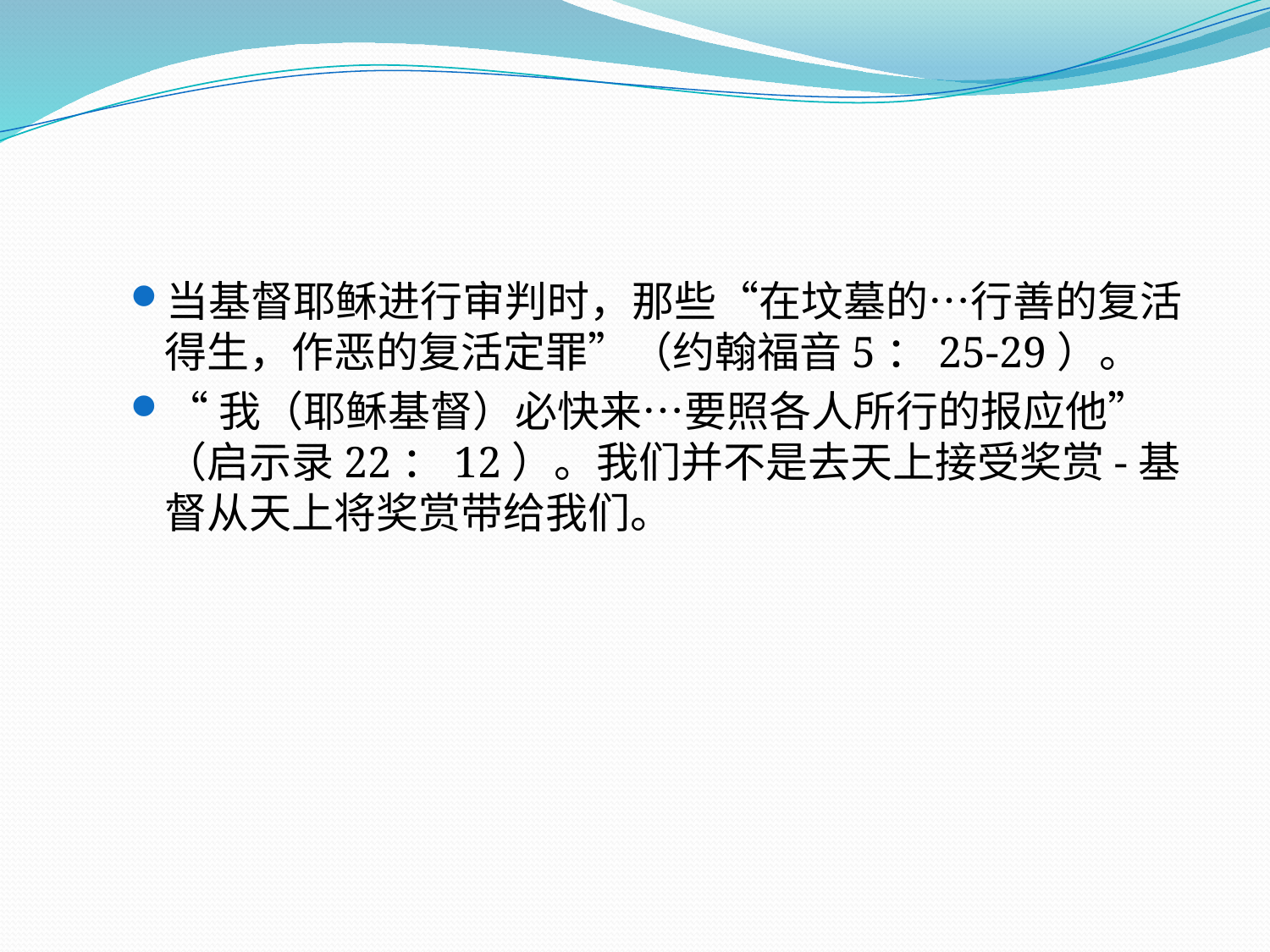

#
当基督耶稣进行审判时，那些“在坟墓的…行善的复活得生，作恶的复活定罪”（约翰福音5：25-29）。
“我（耶稣基督）必快来…要照各人所行的报应他”（启示录22：12）。我们并不是去天上接受奖赏-基督从天上将奖赏带给我们。